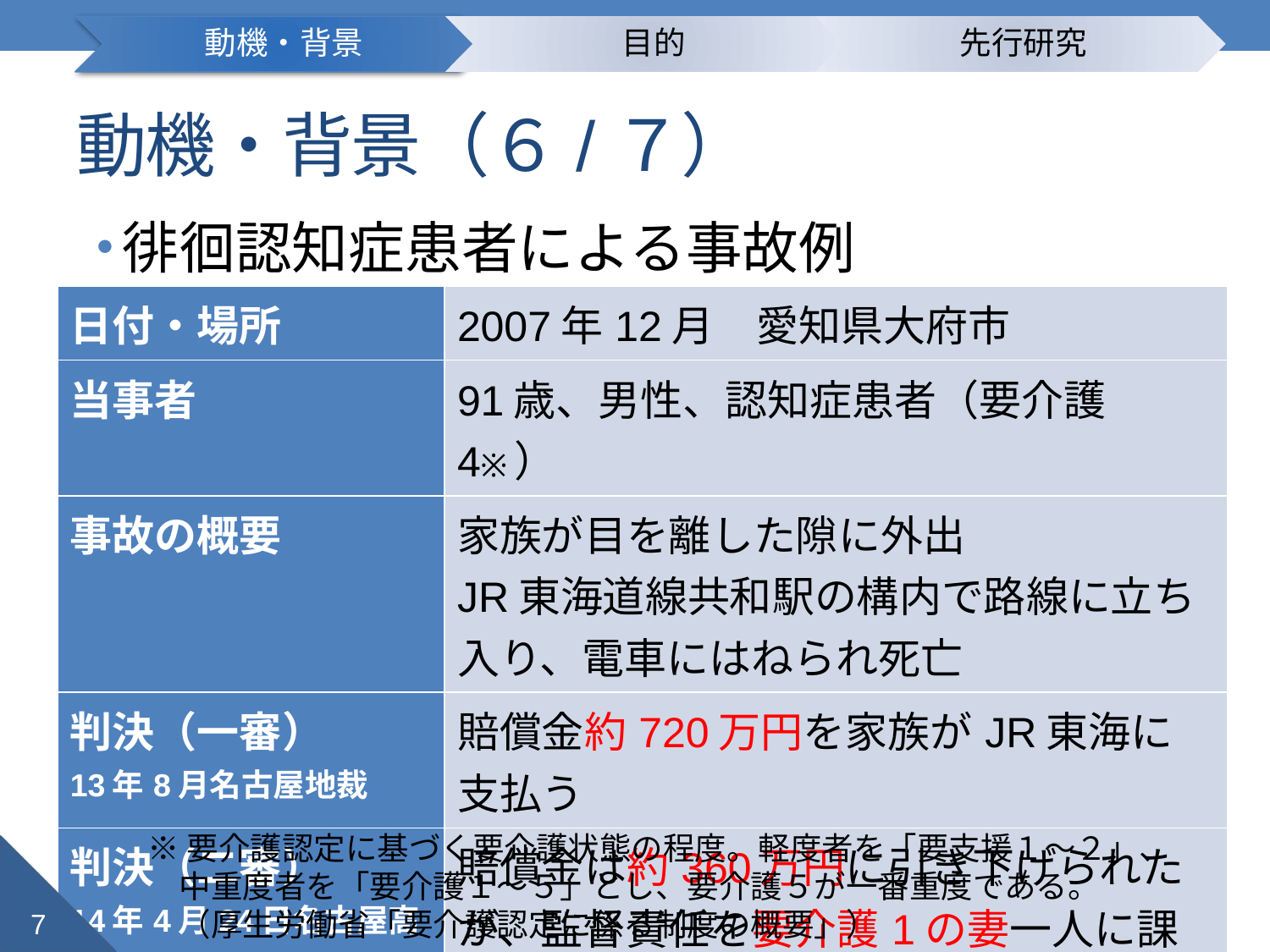

動機・背景
目的
先行研究
# 動機・背景（６/７）
徘徊認知症患者による事故例

| 日付・場所 | 2007年12月　愛知県大府市 |
| --- | --- |
| 当事者 | 91歳、男性、認知症患者（要介護4※） |
| 事故の概要 | 家族が目を離した隙に外出 JR東海道線共和駅の構内で路線に立ち入り、電車にはねられ死亡 |
| 判決（一審） 13年8月名古屋地裁 | 賠償金約720万円を家族がJR東海に支払う |
| 判決（二審） 14年4月24日名古屋高裁 | 賠償金は約360万円に引き下げられたが、監督責任を要介護1の妻一人に課す |
※要介護認定に基づく要介護状態の程度。軽度者を「要支援１～２」、
　中重度者を「要介護１～５」とし、要介護５が一番重度である。
　（厚生労働省「要介護認定に係る制度の概要」）
7